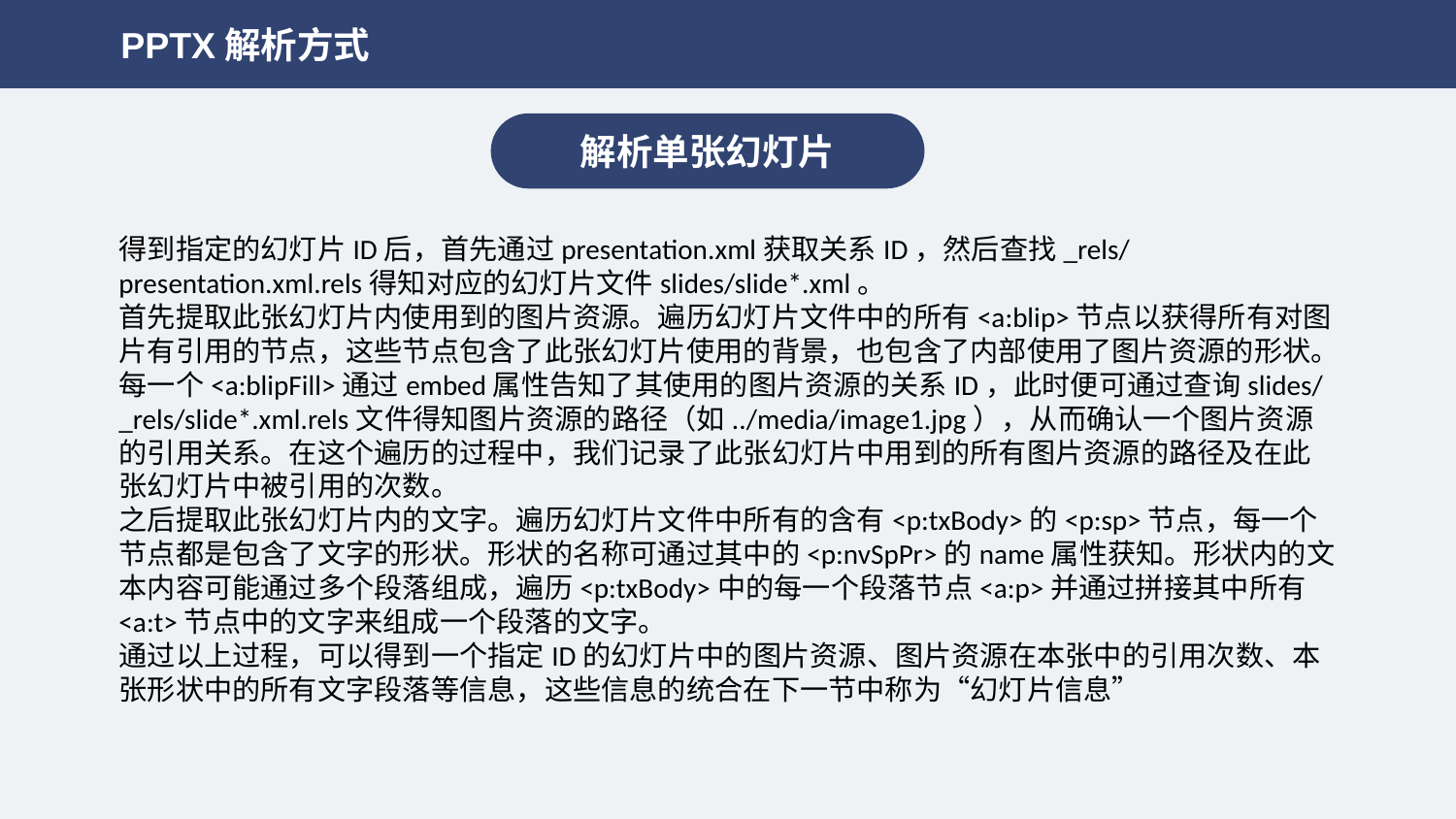

PPTX解析方式
解析单张幻灯片
得到指定的幻灯片ID后，首先通过presentation.xml获取关系ID，然后查找_rels/presentation.xml.rels得知对应的幻灯片文件slides/slide*.xml。
首先提取此张幻灯片内使用到的图片资源。遍历幻灯片文件中的所有<a:blip>节点以获得所有对图片有引用的节点，这些节点包含了此张幻灯片使用的背景，也包含了内部使用了图片资源的形状。每一个<a:blipFill>通过embed属性告知了其使用的图片资源的关系ID，此时便可通过查询slides/_rels/slide*.xml.rels文件得知图片资源的路径（如../media/image1.jpg），从而确认一个图片资源的引用关系。在这个遍历的过程中，我们记录了此张幻灯片中用到的所有图片资源的路径及在此张幻灯片中被引用的次数。
之后提取此张幻灯片内的文字。遍历幻灯片文件中所有的含有<p:txBody>的<p:sp>节点，每一个节点都是包含了文字的形状。形状的名称可通过其中的<p:nvSpPr>的name属性获知。形状内的文本内容可能通过多个段落组成，遍历<p:txBody>中的每一个段落节点<a:p>并通过拼接其中所有<a:t>节点中的文字来组成一个段落的文字。
通过以上过程，可以得到一个指定ID的幻灯片中的图片资源、图片资源在本张中的引用次数、本张形状中的所有文字段落等信息，这些信息的统合在下一节中称为“幻灯片信息”